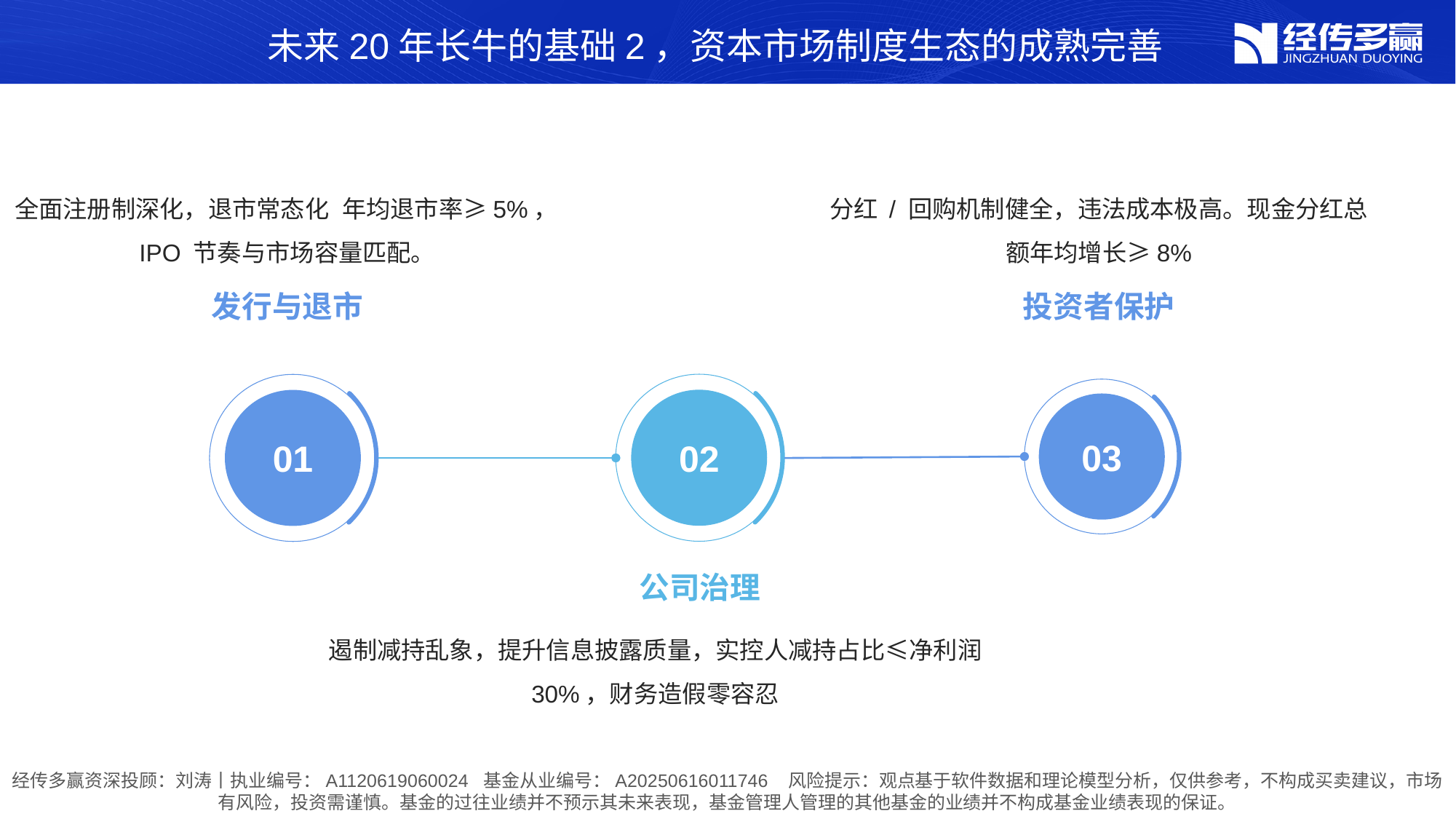

未来20年长牛的基础2，资本市场制度生态的成熟完善
全面注册制深化，退市常态化	年均退市率≥5%，IPO 节奏与市场容量匹配。
分红 / 回购机制健全，违法成本极高。现金分红总额年均增长≥8%
发行与退市
投资者保护

02
01
03
公司治理
遏制减持乱象，提升信息披露质量，实控人减持占比≤净利润 30%，财务造假零容忍